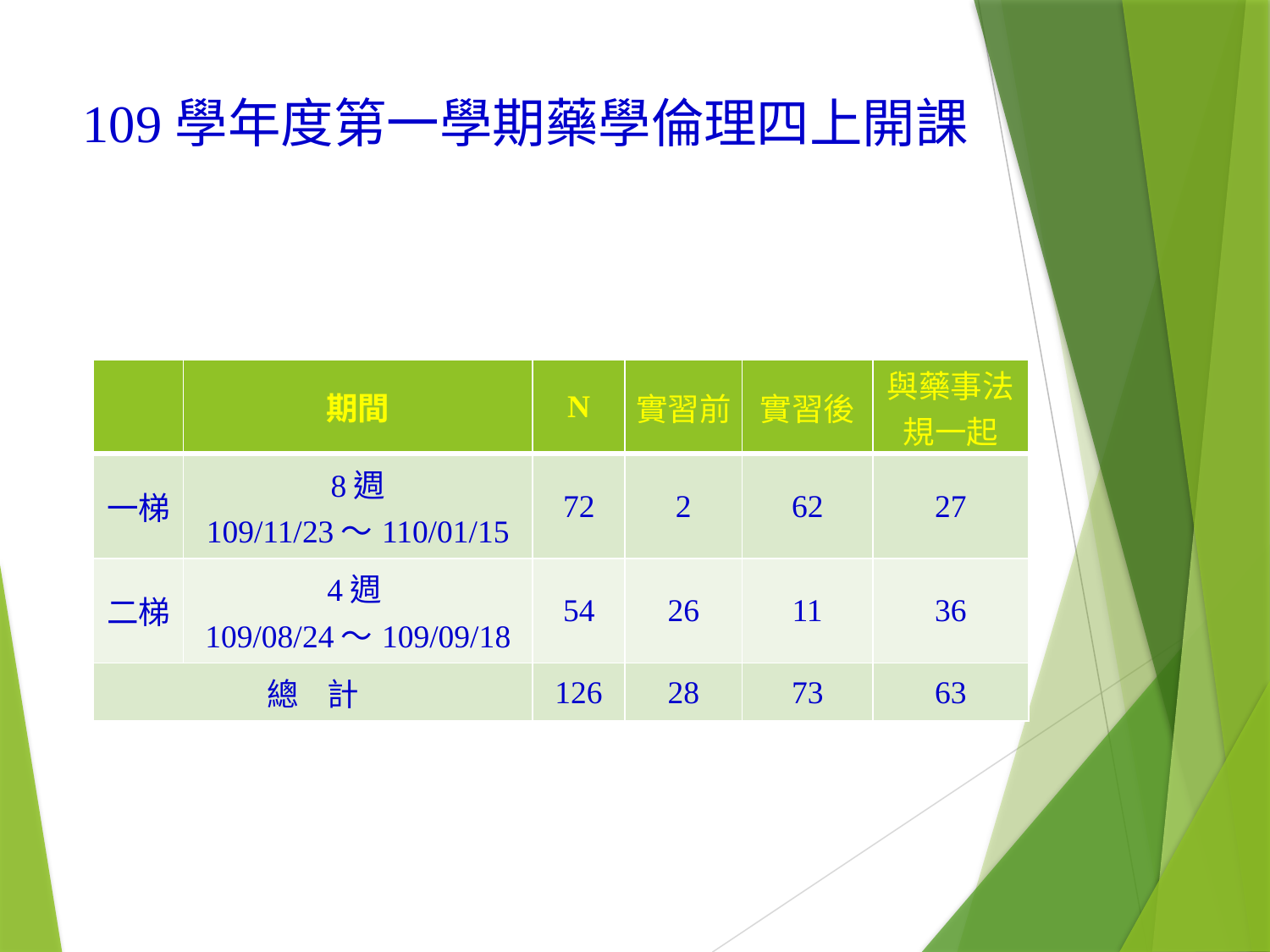

109學年度第一學期藥學倫理四上開課
|  | 期間 | N | 實習前 | 實習後 | 與藥事法規一起 |
| --- | --- | --- | --- | --- | --- |
| 一梯 | 8週 109/11/23～110/01/15 | 72 | 2 | 62 | 27 |
| 二梯 | 4週 109/08/24～109/09/18 | 54 | 26 | 11 | 36 |
| 總 計 |  | 126 | 28 | 73 | 63 |